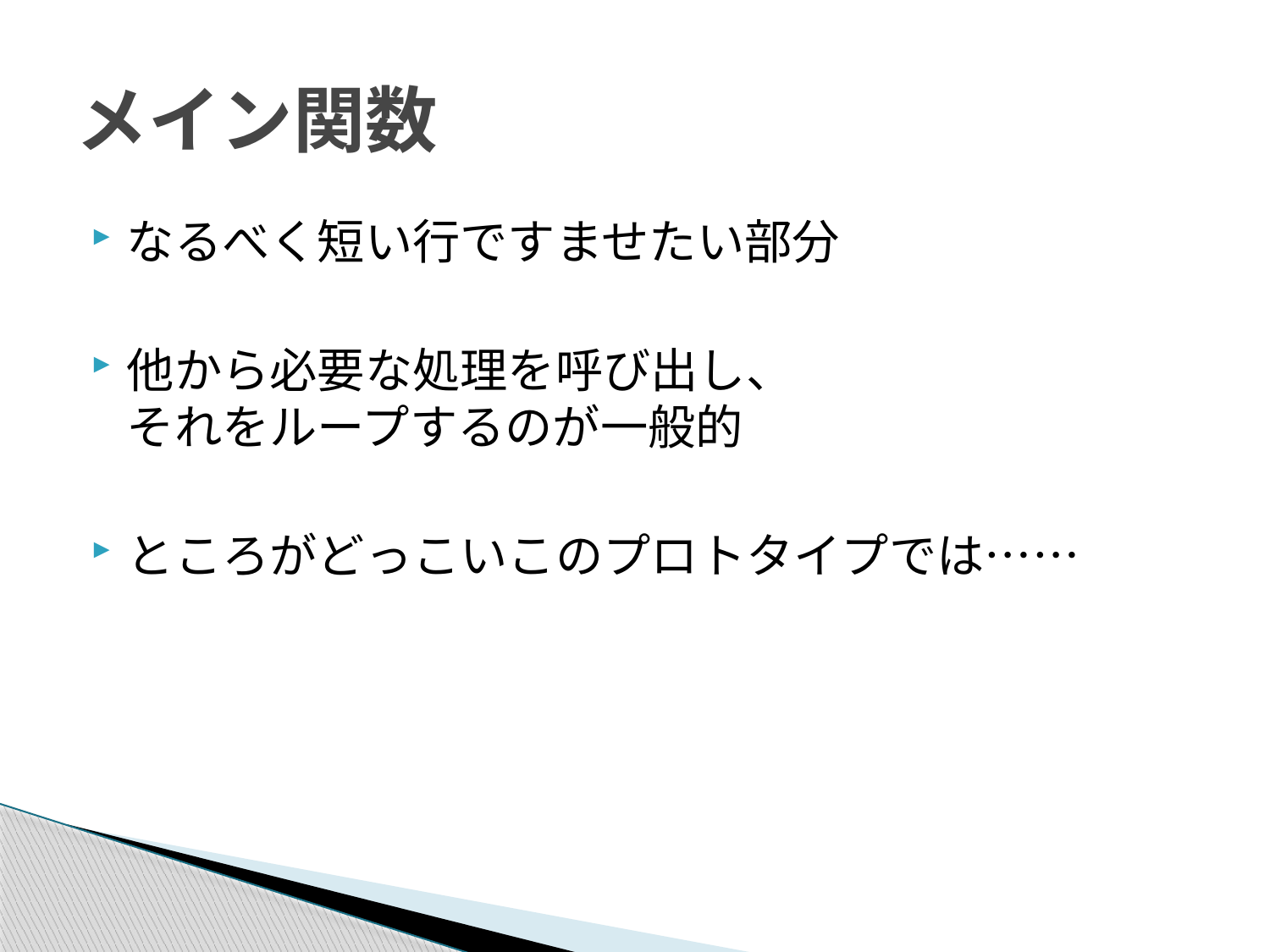

# メイン関数
なるべく短い行ですませたい部分

他から必要な処理を呼び出し、
それをループするのが一般的

ところがどっこいこのプロトタイプでは……